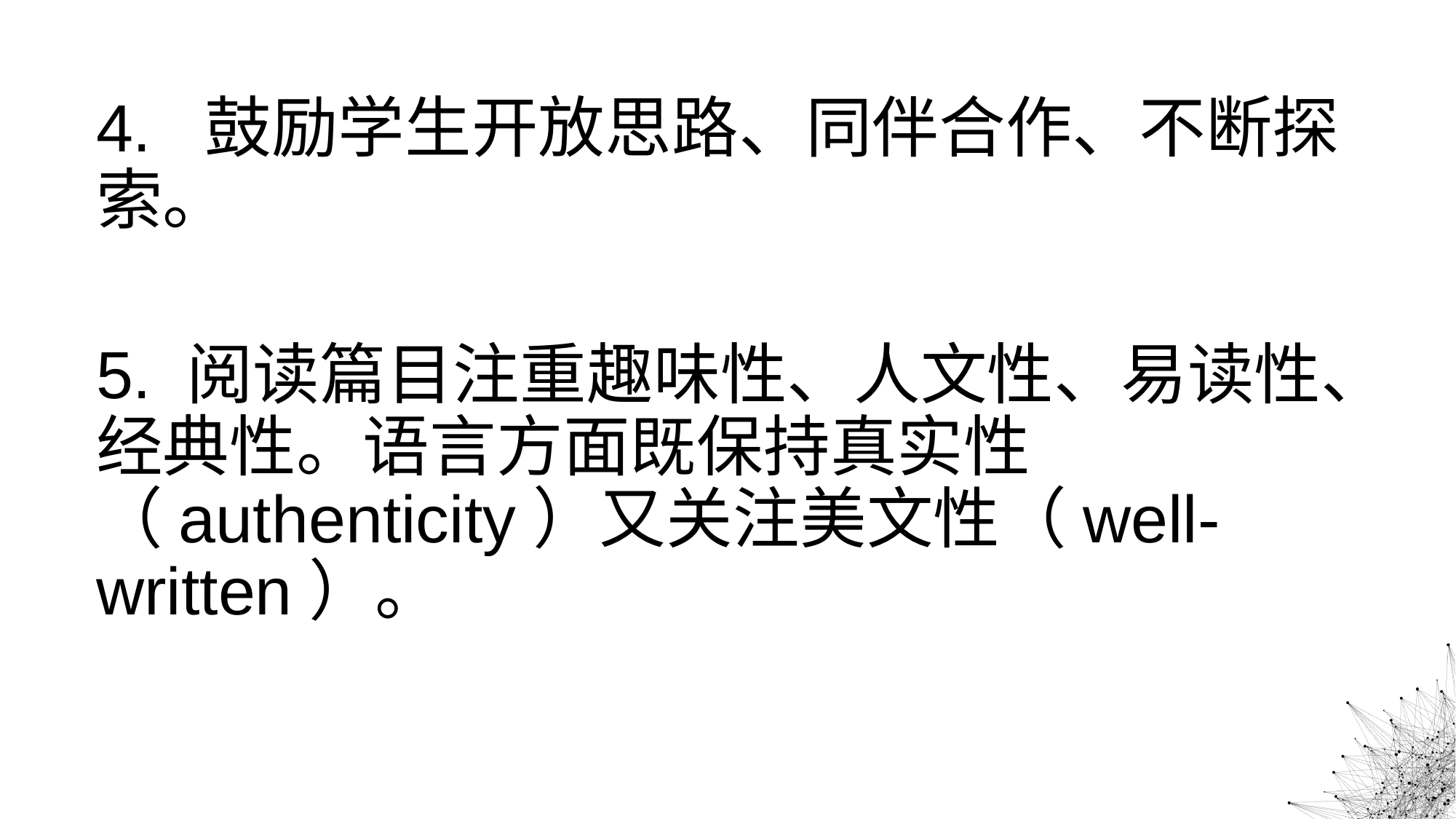

4.  鼓励学生开放思路、同伴合作、不断探索。

5. 阅读篇目注重趣味性、人文性、易读性、经典性。语言方面既保持真实性（authenticity）又关注美文性（well-written）。